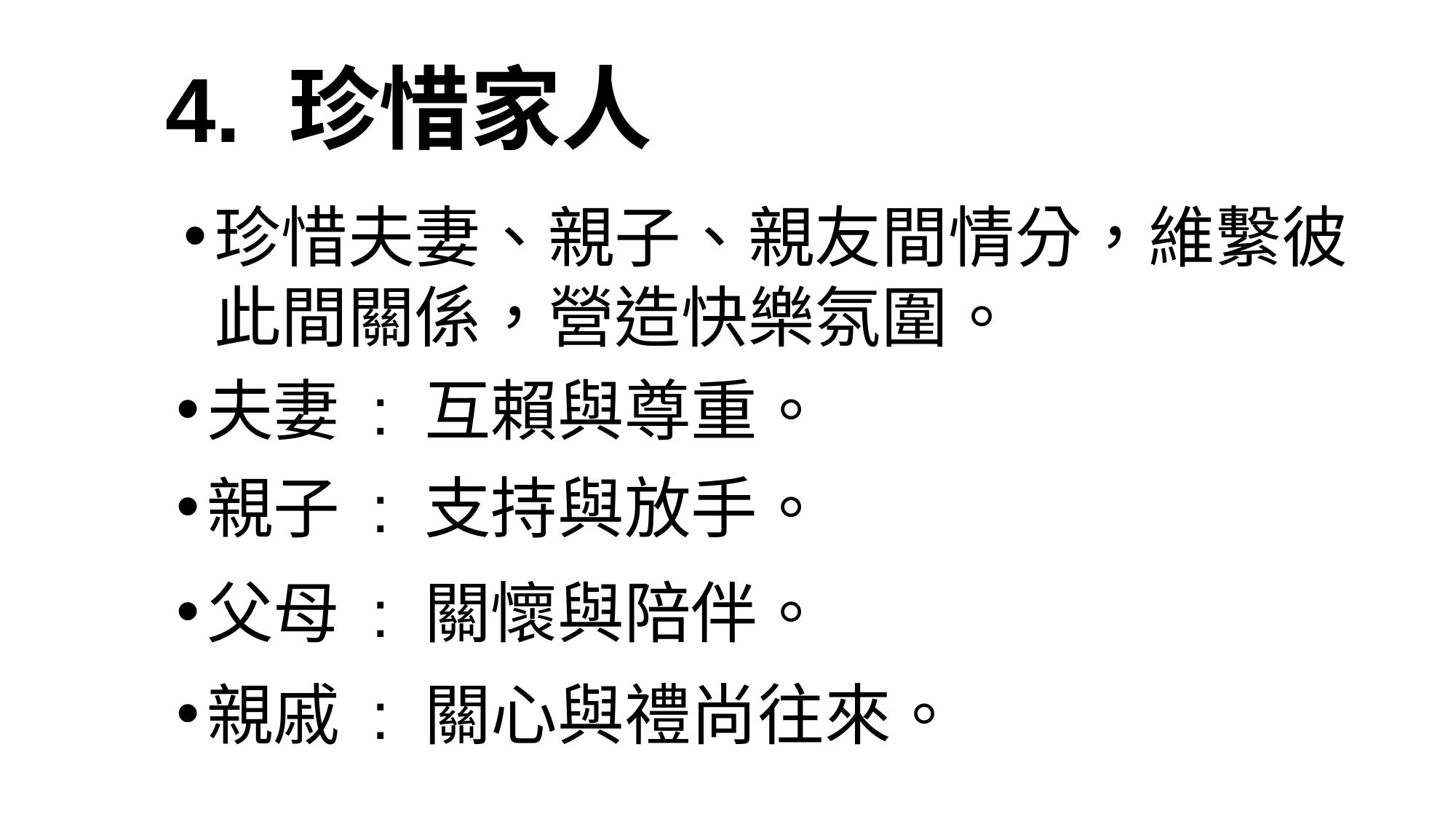

# 4. 珍惜家人
珍惜夫妻、親子、親友間情分，維繫彼此間關係，營造快樂氛圍。
夫妻 : 互賴與尊重。
親子 : 支持與放手。
父母 : 關懷與陪伴。
親戚 : 關心與禮尚往來。